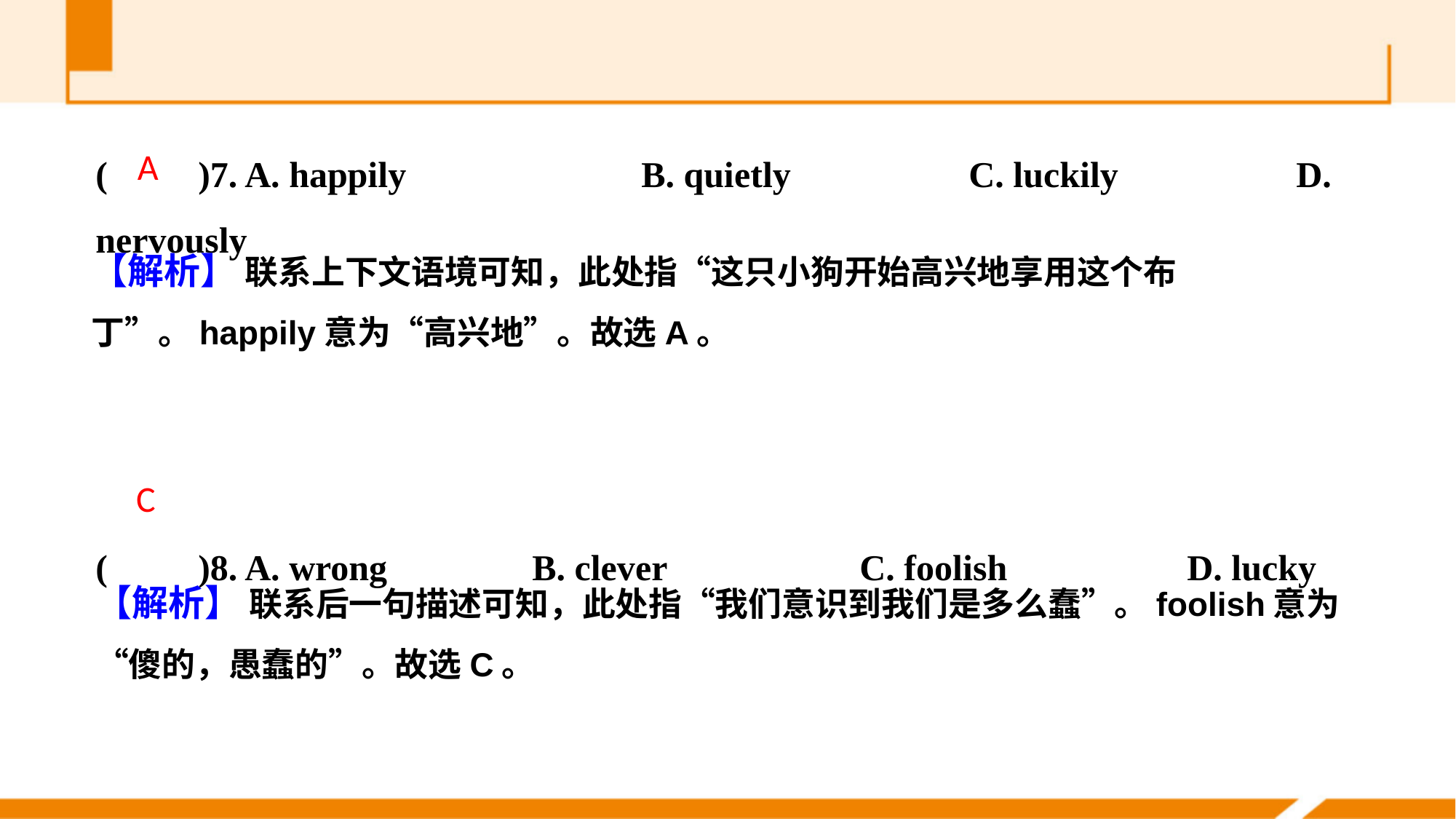

(　　)7. A. happily  		B. quietly		C. luckily  		D. nervously

(　　)8. A. wrong  		B. clever		C. foolish  		D. lucky
A
【解析】 联系上下文语境可知，此处指“这只小狗开始高兴地享用这个布丁”。happily意为“高兴地”。故选A。
C
【解析】 联系后一句描述可知，此处指“我们意识到我们是多么蠢”。foolish意为“傻的，愚蠢的”。故选C。